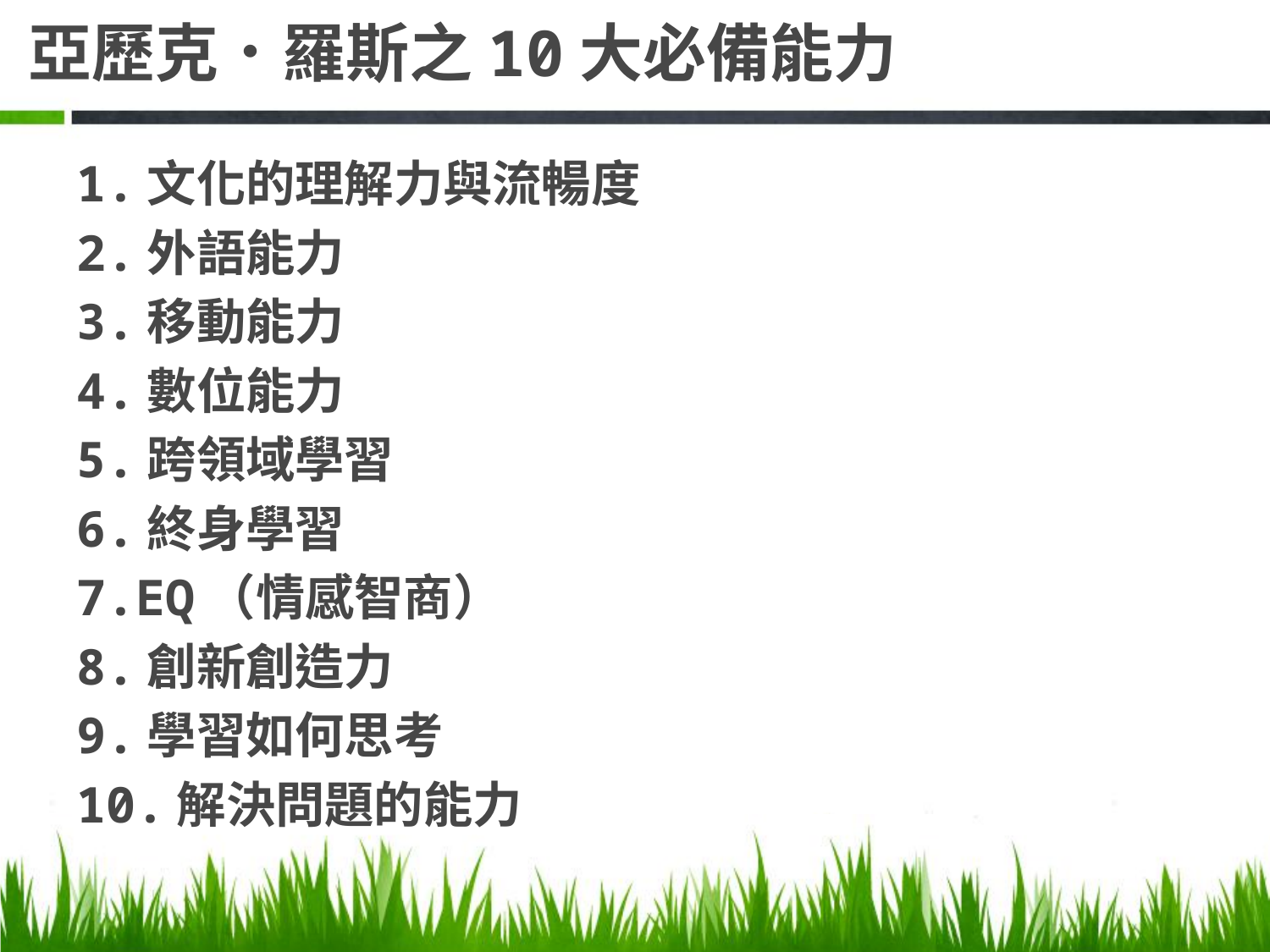

# 亞歷克．羅斯之10大必備能力
1.文化的理解力與流暢度
2.外語能力
3.移動能力
4.數位能力
5.跨領域學習
6.終身學習
7.EQ（情感智商）
8.創新創造力
9.學習如何思考
10.解決問題的能力